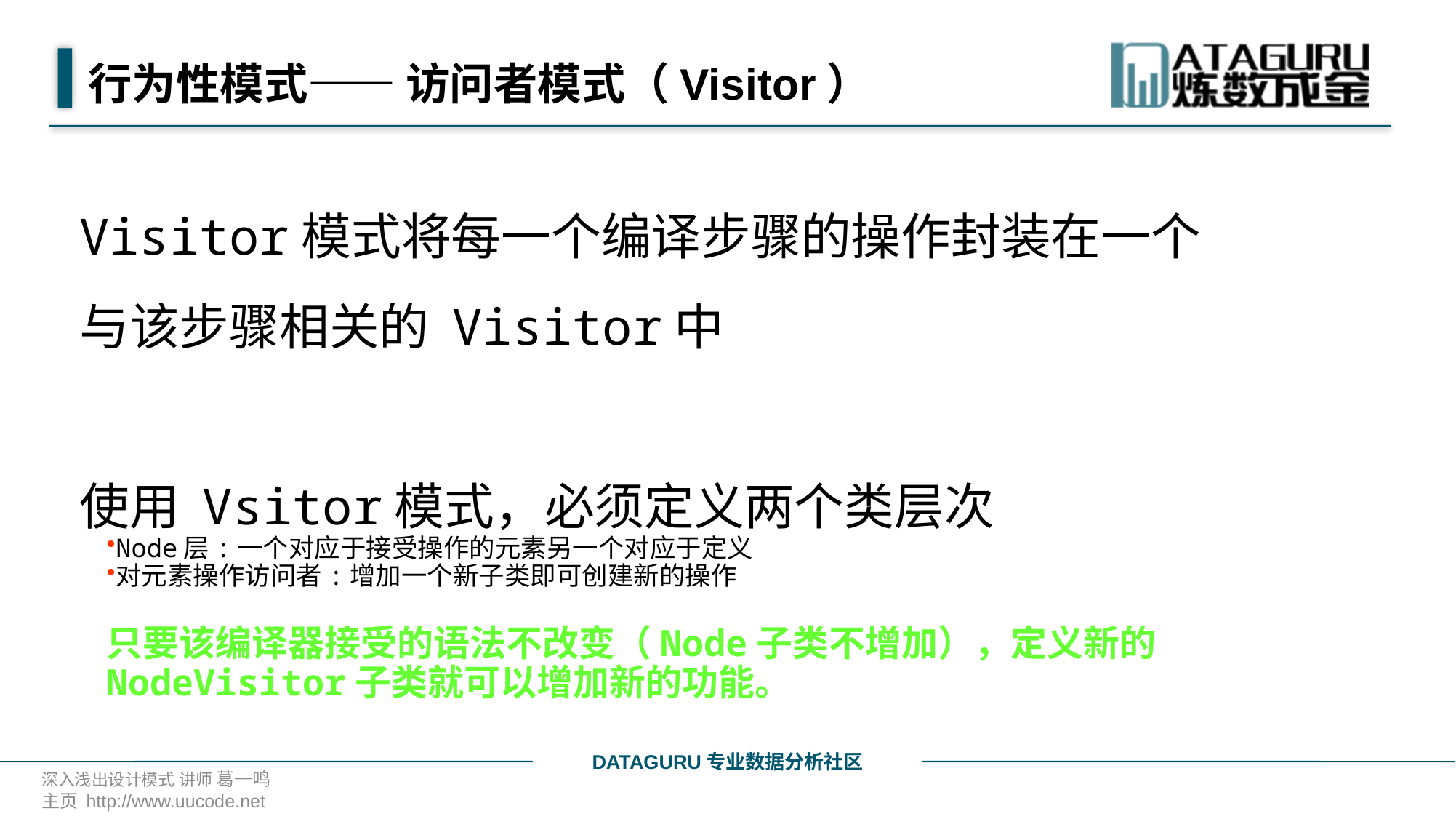

# 行为性模式—— 访问者模式（Visitor）
Visitor模式将每一个编译步骤的操作封装在一个与该步骤相关的 Visitor中

使用 Vsitor模式，必须定义两个类层次
Node层:一个对应于接受操作的元素另一个对应于定义
对元素操作访问者:增加一个新子类即可创建新的操作

只要该编译器接受的语法不改变（Node子类不增加），定义新的NodeVisitor子类就可以增加新的功能。